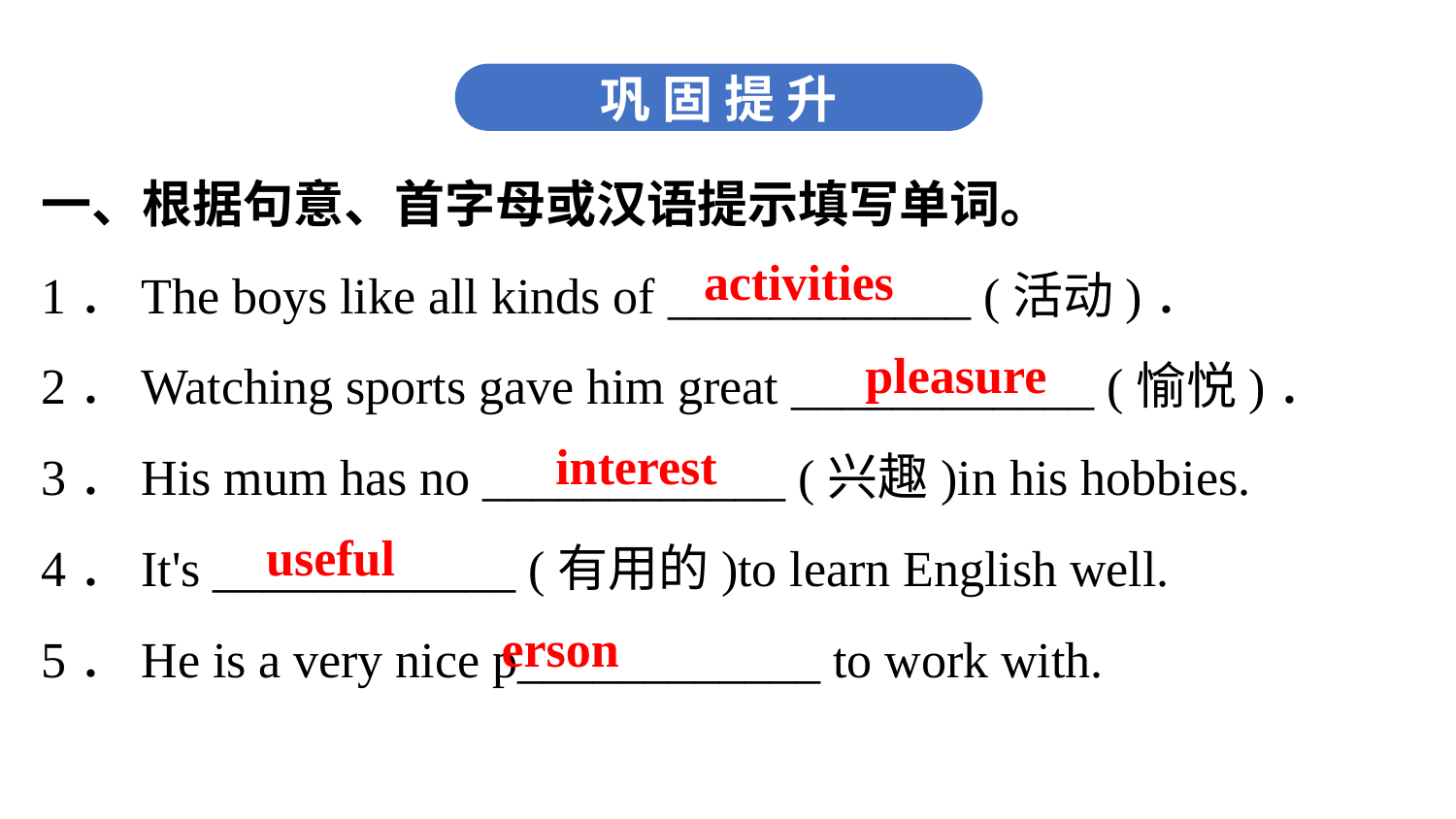

巩 固 提 升
一、根据句意、首字母或汉语提示填写单词。
1．The boys like all kinds of ____________ (活动)．
2．Watching sports gave him great ____________ (愉悦)．
3．His mum has no ____________ (兴趣)in his hobbies.
4．It's ____________ (有用的)to learn English well.
5．He is a very nice p____________ to work with.
activities
pleasure
interest
useful
erson